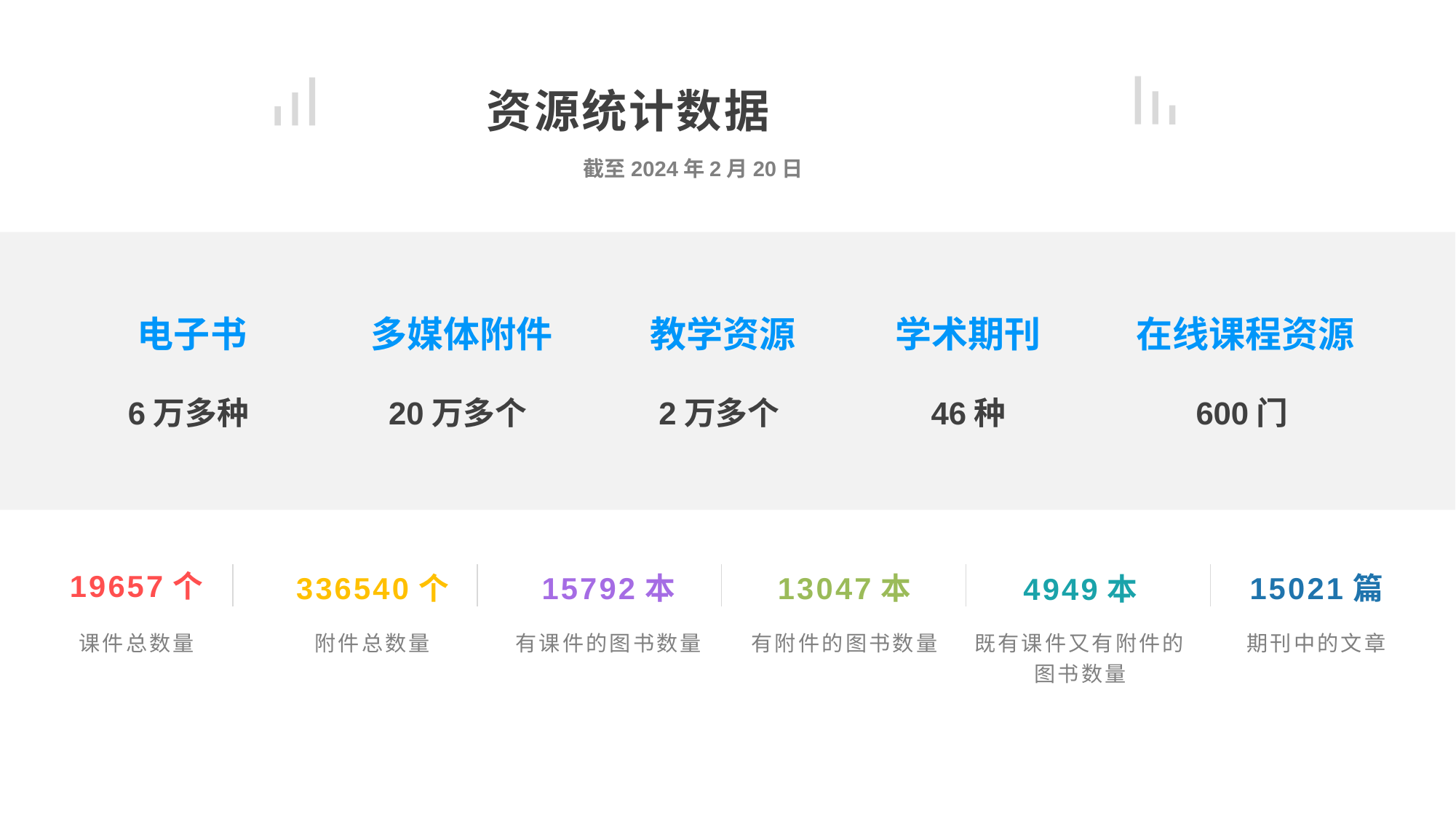

资源统计数据

截至2024年2月20日

电子书

6万多种
多媒体附件

20万多个
教学资源

2万多个
学术期刊

46种
在线课程资源

600门
19657个
336540个
15792本
13047本
4949本
15021篇
课件总数量
附件总数量
有课件的图书数量
有附件的图书数量
既有课件又有附件的图书数量
期刊中的文章